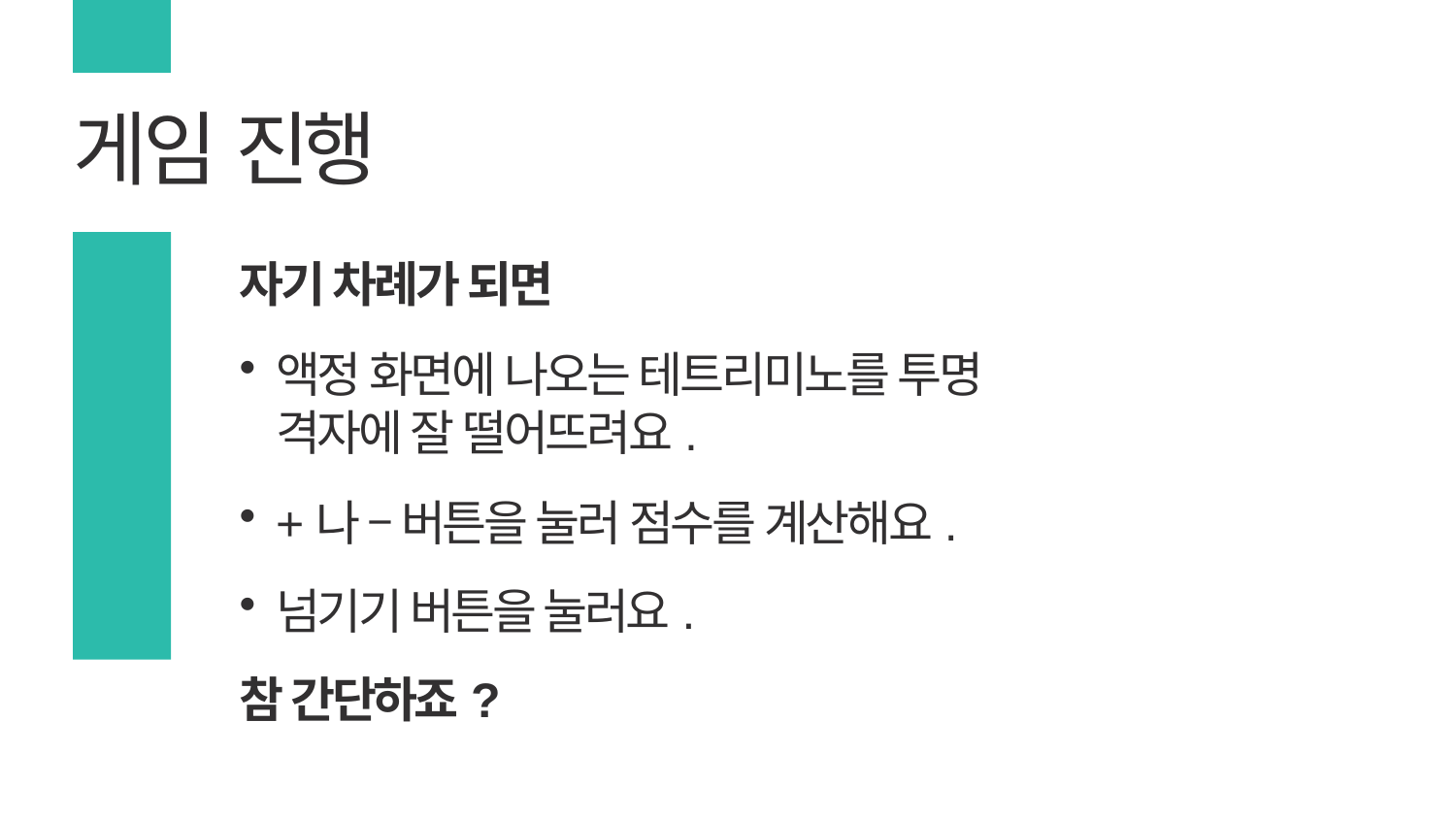

# 게임 진행
자기 차례가 되면
액정 화면에 나오는 테트리미노를 투명 격자에 잘 떨어뜨려요.
+나 – 버튼을 눌러 점수를 계산해요.
넘기기 버튼을 눌러요.
참 간단하죠?